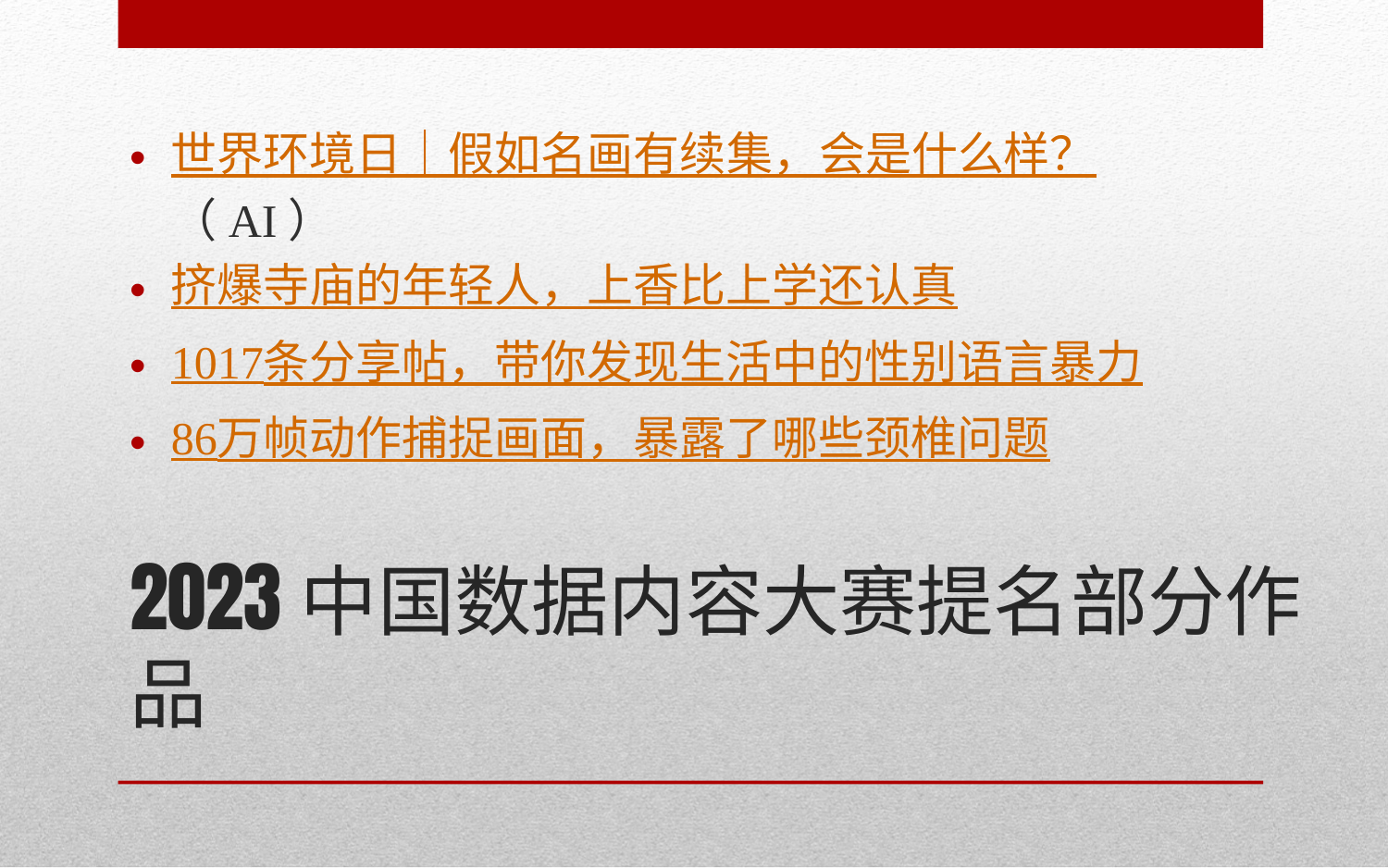

世界环境日｜假如名画有续集，会是什么样？（AI）
挤爆寺庙的年轻人，上香比上学还认真
1017条分享帖，带你发现生活中的性别语言暴力
86万帧动作捕捉画面，暴露了哪些颈椎问题

2023中国数据内容大赛提名部分作品
#